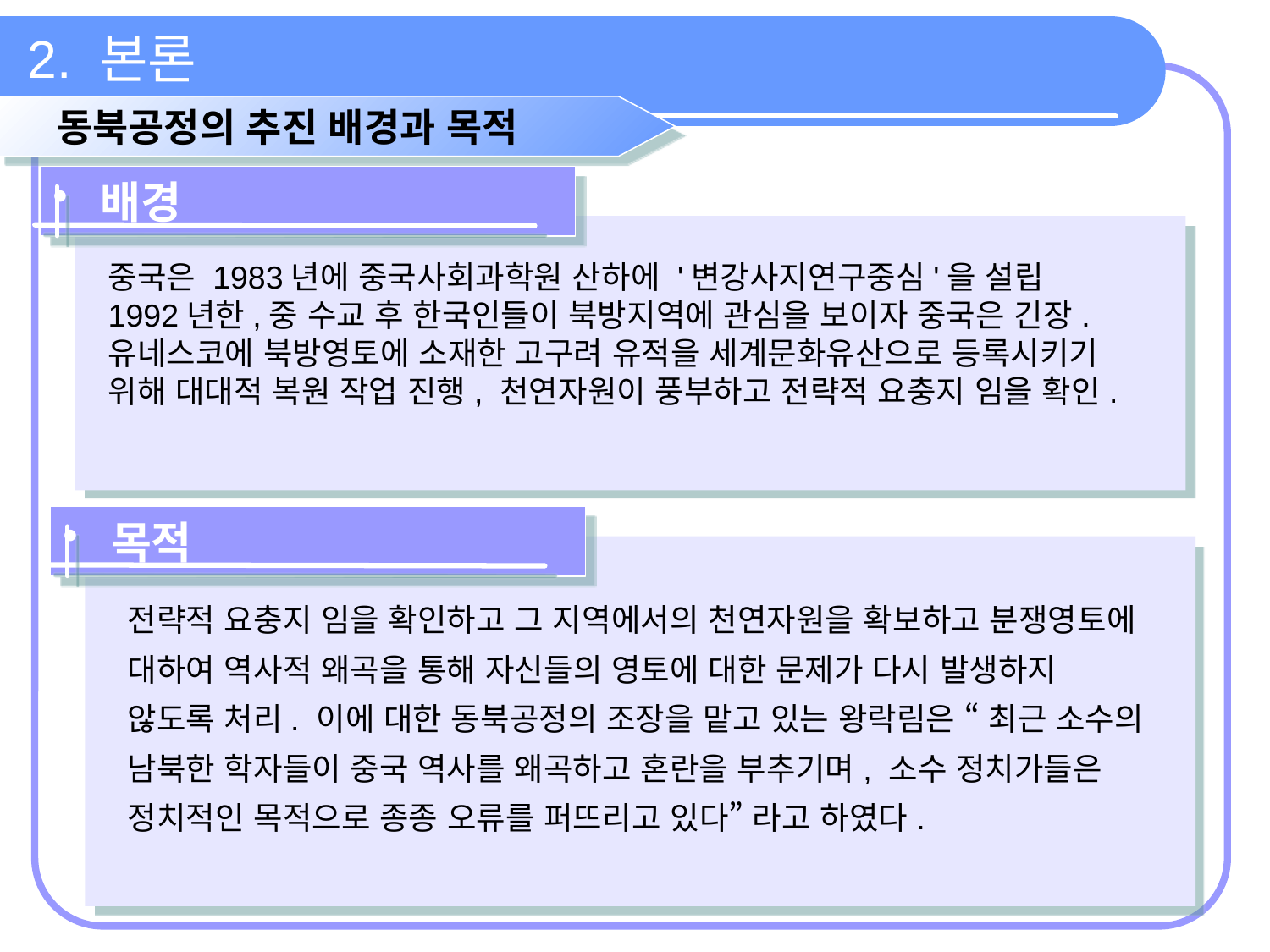

# 2. 본론
동북공정의 추진 배경과 목적
 배경

중국은 1983년에 중국사회과학원 산하에 '변강사지연구중심'을 설립
1992년한,중 수교 후 한국인들이 북방지역에 관심을 보이자 중국은 긴장.유네스코에 북방영토에 소재한 고구려 유적을 세계문화유산으로 등록시키기 위해 대대적 복원 작업 진행, 천연자원이 풍부하고 전략적 요충지 임을 확인.

 목적

전략적 요충지 임을 확인하고 그 지역에서의 천연자원을 확보하고 분쟁영토에 대하여 역사적 왜곡을 통해 자신들의 영토에 대한 문제가 다시 발생하지 않도록 처리. 이에 대한 동북공정의 조장을 맡고 있는 왕락림은 “ 최근 소수의 남북한 학자들이 중국 역사를 왜곡하고 혼란을 부추기며, 소수 정치가들은 정치적인 목적으로 종종 오류를 퍼뜨리고 있다” 라고 하였다.